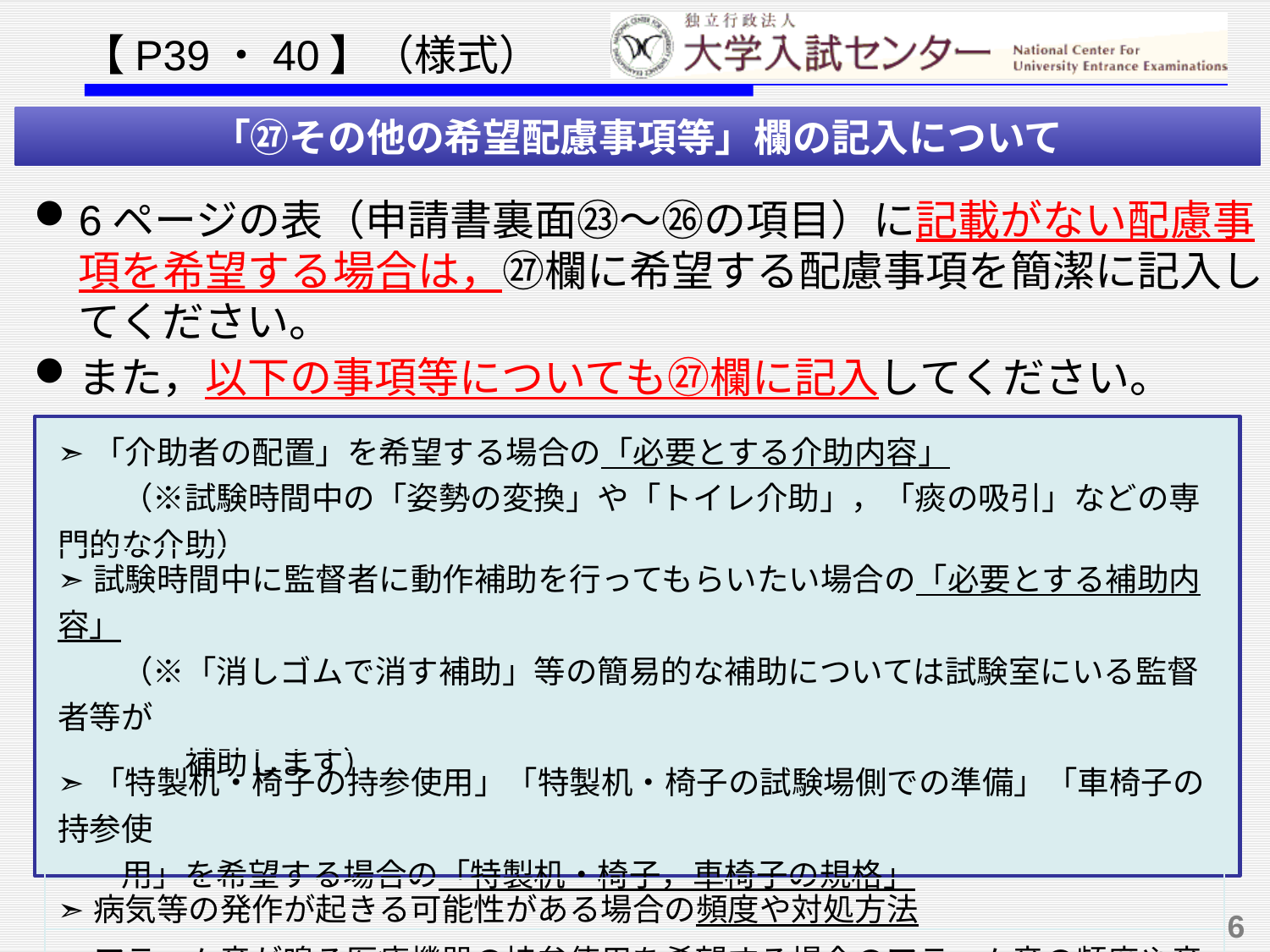

【P39・40】（様式）
「㉗その他の希望配慮事項等」欄の記入について

6ページの表（申請書裏面㉓～㉖の項目）に記載がない配慮事項を希望する場合は，㉗欄に希望する配慮事項を簡潔に記入してください。

また，以下の事項等についても㉗欄に記入してください。

| ➣「介助者の配置」を希望する場合の「必要とする介助内容」 　　（※試験時間中の「姿勢の変換」や「トイレ介助」，「痰の吸引」などの専門的な介助） |
| --- |
| ➣試験時間中に監督者に動作補助を行ってもらいたい場合の「必要とする補助内容」 　　（※「消しゴムで消す補助」等の簡易的な補助については試験室にいる監督者等が　　　 　　　　補助します） |
| ➣「特製机・椅子の持参使用」「特製机・椅子の試験場側での準備」「車椅子の持参使　 　　用」を希望する場合の「特製机・椅子，車椅子の規格」 |
| ➣病気等の発作が起きる可能性がある場合の頻度や対処方法 |
| ➣アラーム音が鳴る医療機器の持参使用を希望する場合のアラーム音の頻度や音の 　 程度 |
6